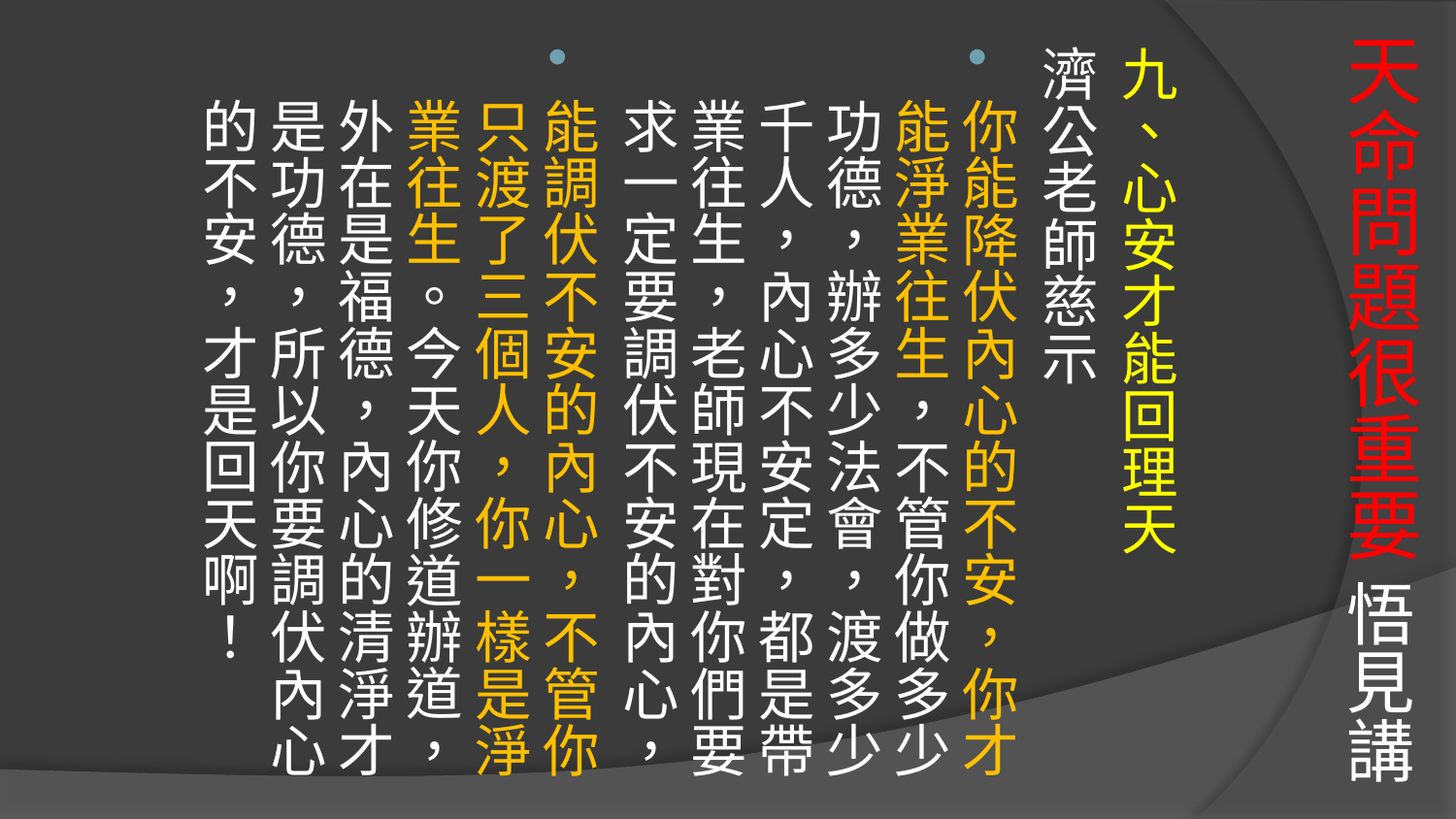

# 天命問題很重要 悟見講
九、心安才能回理天
濟公老師慈示
你能降伏內心的不安，你才能淨業往生，不管你做多少功德，辦多少法會，渡多少千人，內心不安定，都是帶業往生，老師現在對你們要求一定要調伏不安的內心，
能調伏不安的內心，不管你只渡了三個人，你一樣是淨業往生。今天你修道辦道，外在是福德，內心的清淨才是功德，所以你要調伏內心的不安，才是回天啊！